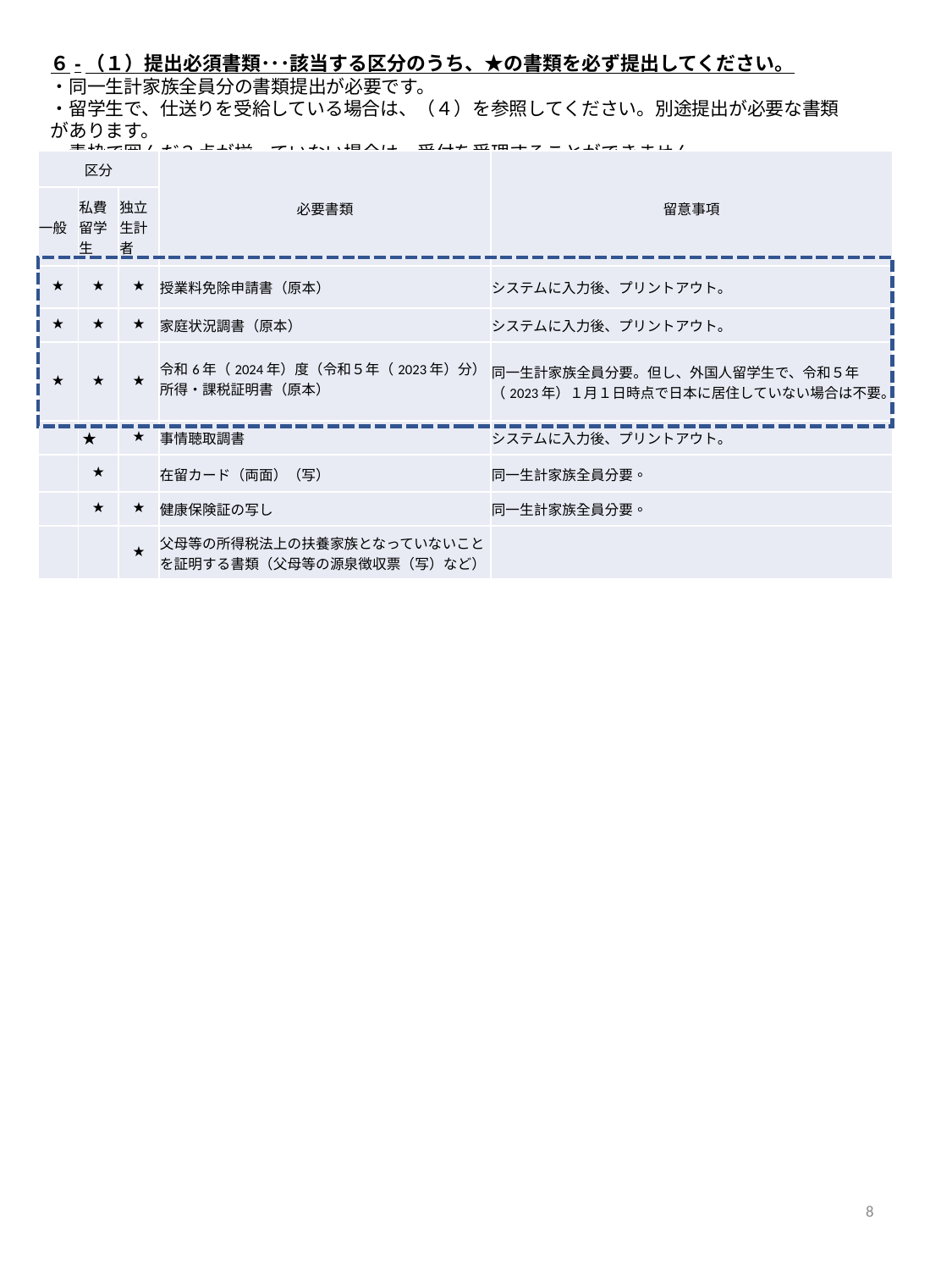

６-（１）提出必須書類･･･該当する区分のうち、★の書類を必ず提出してください。
・同一生計家族全員分の書類提出が必要です。
・留学生で、仕送りを受給している場合は、（４）を参照してください。別途提出が必要な書類があります。
・青枠で囲んだ３点が揃っていない場合は、受付を受理することができません。
| 区分 |  |  | 必要書類 | 留意事項 |
| --- | --- | --- | --- | --- |
| 一般 | 私費 留学生 | 独立 生計者 |  |  |
| ★ | ★ | ★ | 授業料免除申請書（原本） | システムに入力後、プリントアウト。 |
| ★ | ★ | ★ | 家庭状況調書（原本） | システムに入力後、プリントアウト。 |
| ★ | ★ | ★ | 令和6年（2024年）度（令和５年（2023年）分）所得・課税証明書（原本） | 同一生計家族全員分要。但し、外国人留学生で、令和５年（2023年）１月１日時点で日本に居住していない場合は不要。 |
|  | ★ | ★ | 事情聴取調書 | システムに入力後、プリントアウト。 |
|  | ★ |  | 在留カード（両面）（写） | 同一生計家族全員分要。 |
|  | ★ | ★ | 健康保険証の写し | 同一生計家族全員分要。 |
|  |  | ★ | 父母等の所得税法上の扶養家族となっていないことを証明する書類（父母等の源泉徴収票（写）など） |  |

8